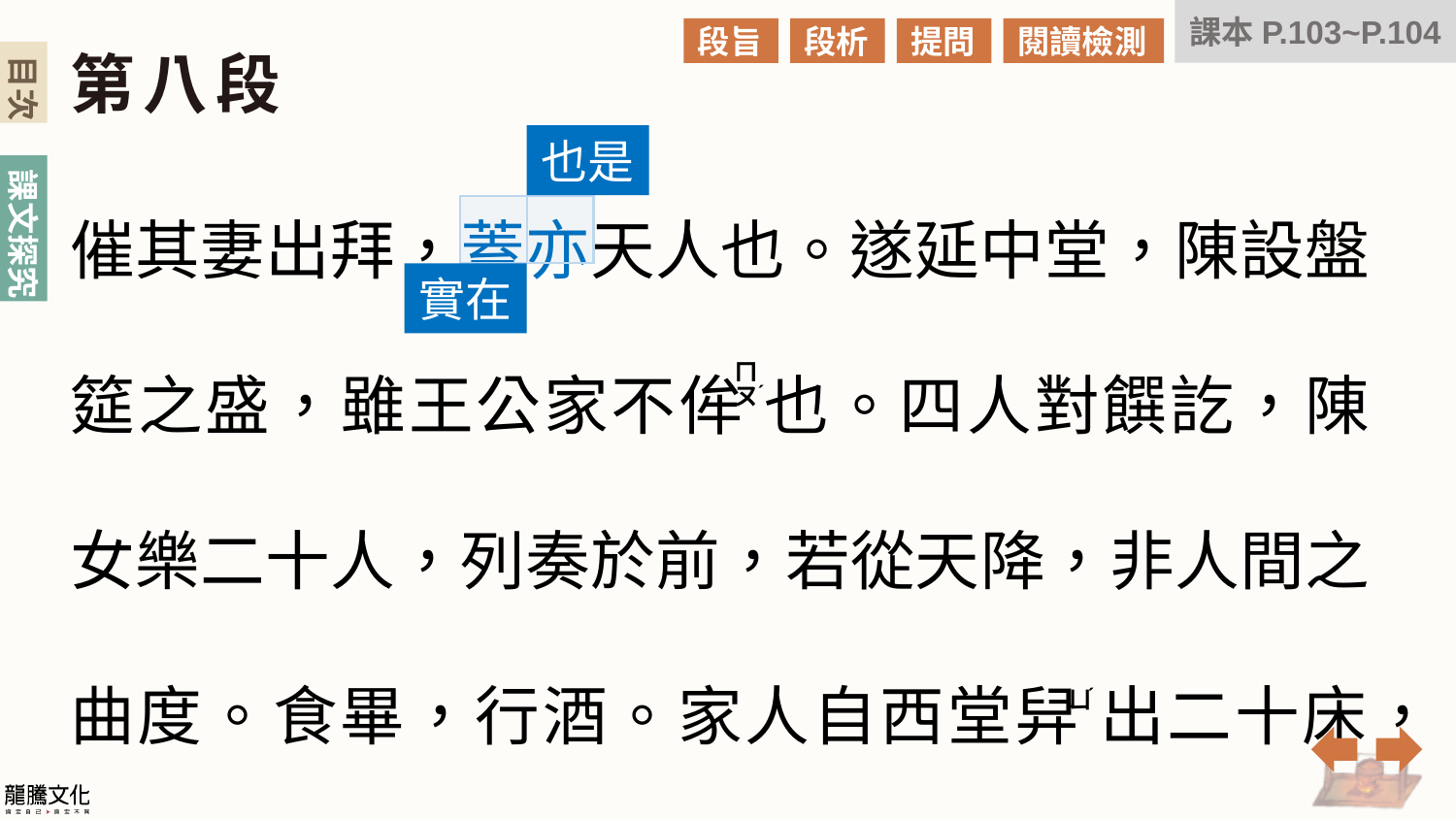

課本P.103~P.104
段旨
段析
提問
閱讀檢測
第八段
催其妻出拜，蓋亦天人也。遂延中堂，陳設盤筵之盛，雖王公家不侔 也。四人對饌訖，陳女樂二十人，列奏於前，若從天降，非人間之曲度。食畢，行酒。家人自西堂舁 出二十床，
也是

實在
ˊ
ㄇㄡ
ˊ
ㄩ